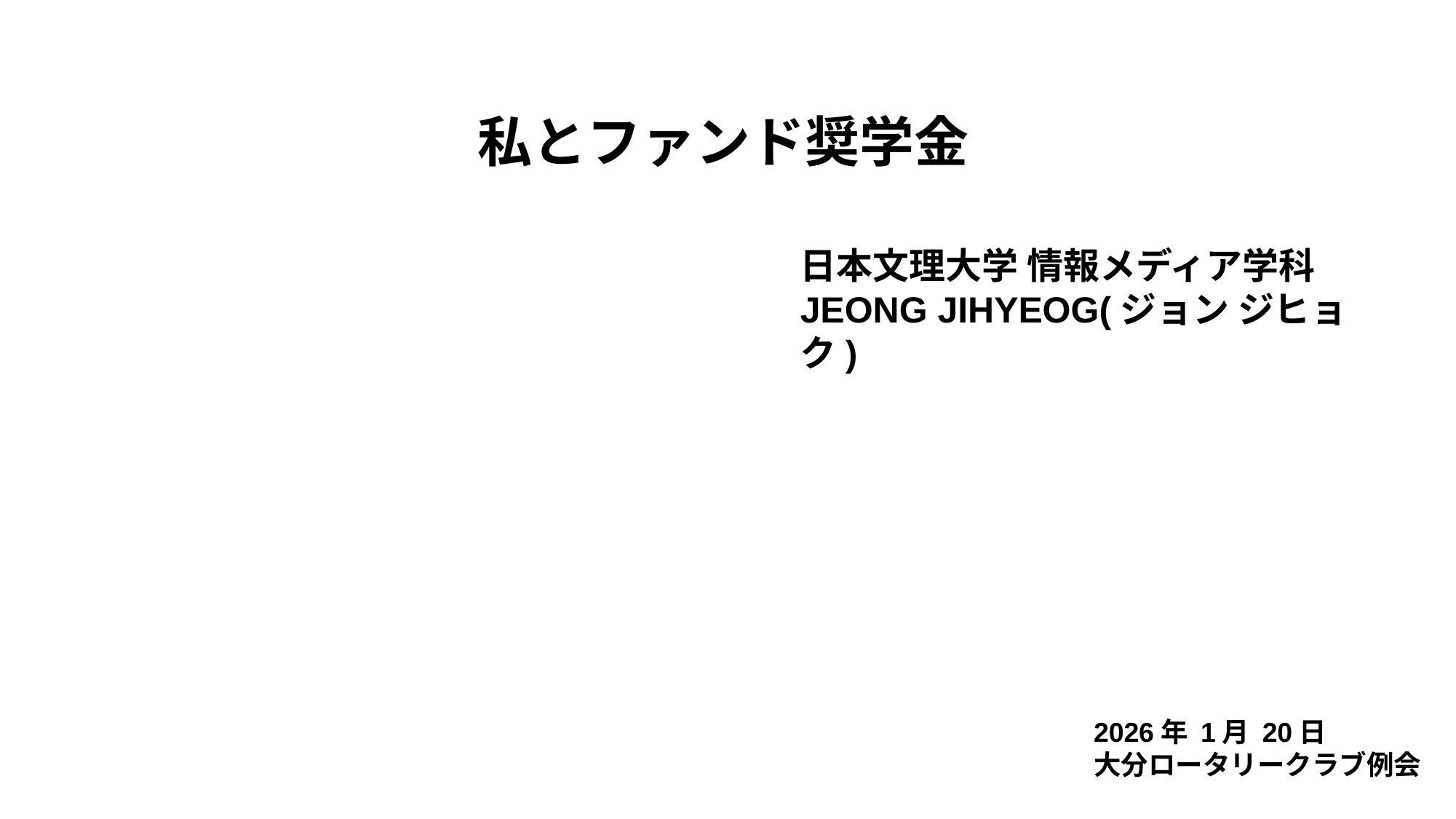

私とファンド奨学金
日本文理大学 情報メディア学科
JEONG JIHYEOG(ジョン ジヒョク)
2026年 1月 20日
大分ロータリークラブ例会